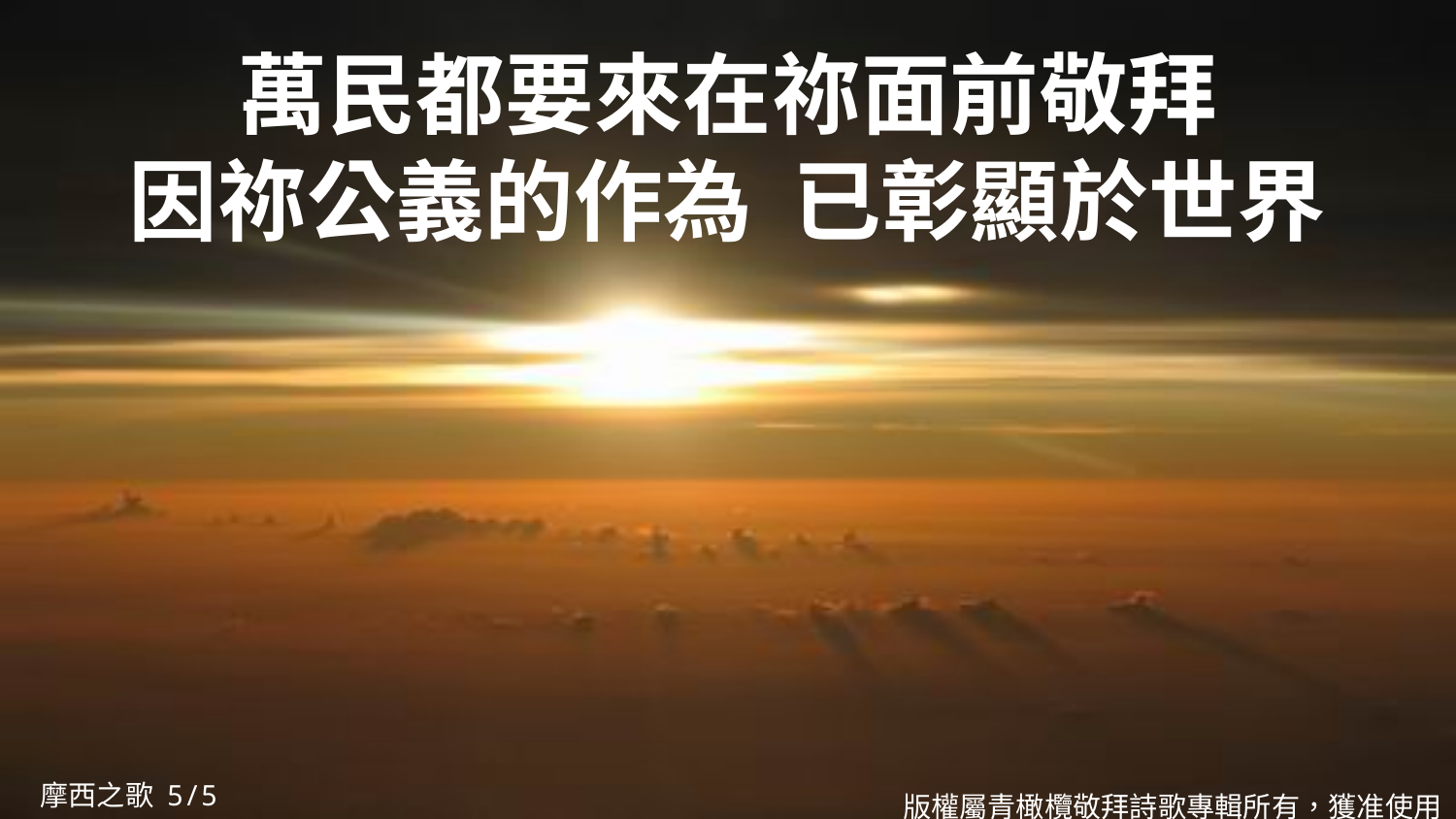

萬民都要來在祢面前敬拜
因祢公義的作為  已彰顯於世界
摩西之歌 5/5
版權屬青橄欖敬拜詩歌專輯所有，獲准使用